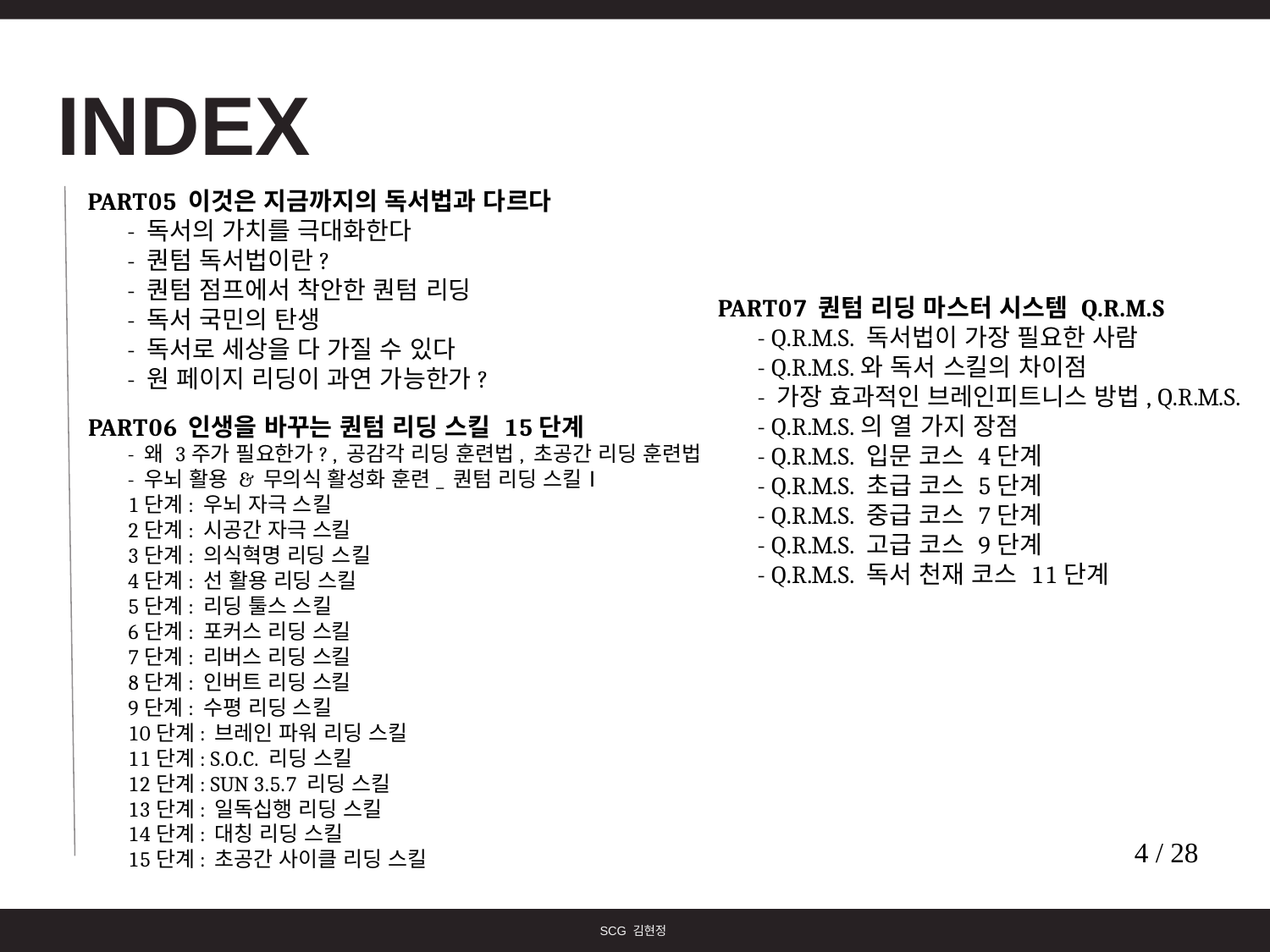

INDEX
PART05 이것은 지금까지의 독서법과 다르다
- 독서의 가치를 극대화한다
- 퀀텀 독서법이란?
- 퀀텀 점프에서 착안한 퀀텀 리딩
- 독서 국민의 탄생
- 독서로 세상을 다 가질 수 있다
- 원 페이지 리딩이 과연 가능한가?
PART07 퀀텀 리딩 마스터 시스템 Q.R.M.S
- Q.R.M.S. 독서법이 가장 필요한 사람
- Q.R.M.S.와 독서 스킬의 차이점
- 가장 효과적인 브레인피트니스 방법, Q.R.M.S.
- Q.R.M.S.의 열 가지 장점
- Q.R.M.S. 입문 코스 4단계
- Q.R.M.S. 초급 코스 5단계
- Q.R.M.S. 중급 코스 7단계
- Q.R.M.S. 고급 코스 9단계
- Q.R.M.S. 독서 천재 코스 11단계
PART06 인생을 바꾸는 퀀텀 리딩 스킬 15단계
- 왜 3주가 필요한가? , 공감각 리딩 훈련법, 초공간 리딩 훈련법
- 우뇌 활용 & 무의식 활성화 훈련_ 퀀텀 리딩 스킬Ⅰ
1단계: 우뇌 자극 스킬
2단계: 시공간 자극 스킬
3단계: 의식혁명 리딩 스킬
4단계: 선 활용 리딩 스킬
5단계: 리딩 툴스 스킬
6단계: 포커스 리딩 스킬
7단계: 리버스 리딩 스킬
8단계: 인버트 리딩 스킬
9단계: 수평 리딩 스킬
10단계: 브레인 파워 리딩 스킬
11단계: S.O.C. 리딩 스킬
12단계: SUN 3.5.7 리딩 스킬
13단계: 일독십행 리딩 스킬
14단계: 대칭 리딩 스킬
15단계: 초공간 사이클 리딩 스킬
4 / 28
SCG 김현정